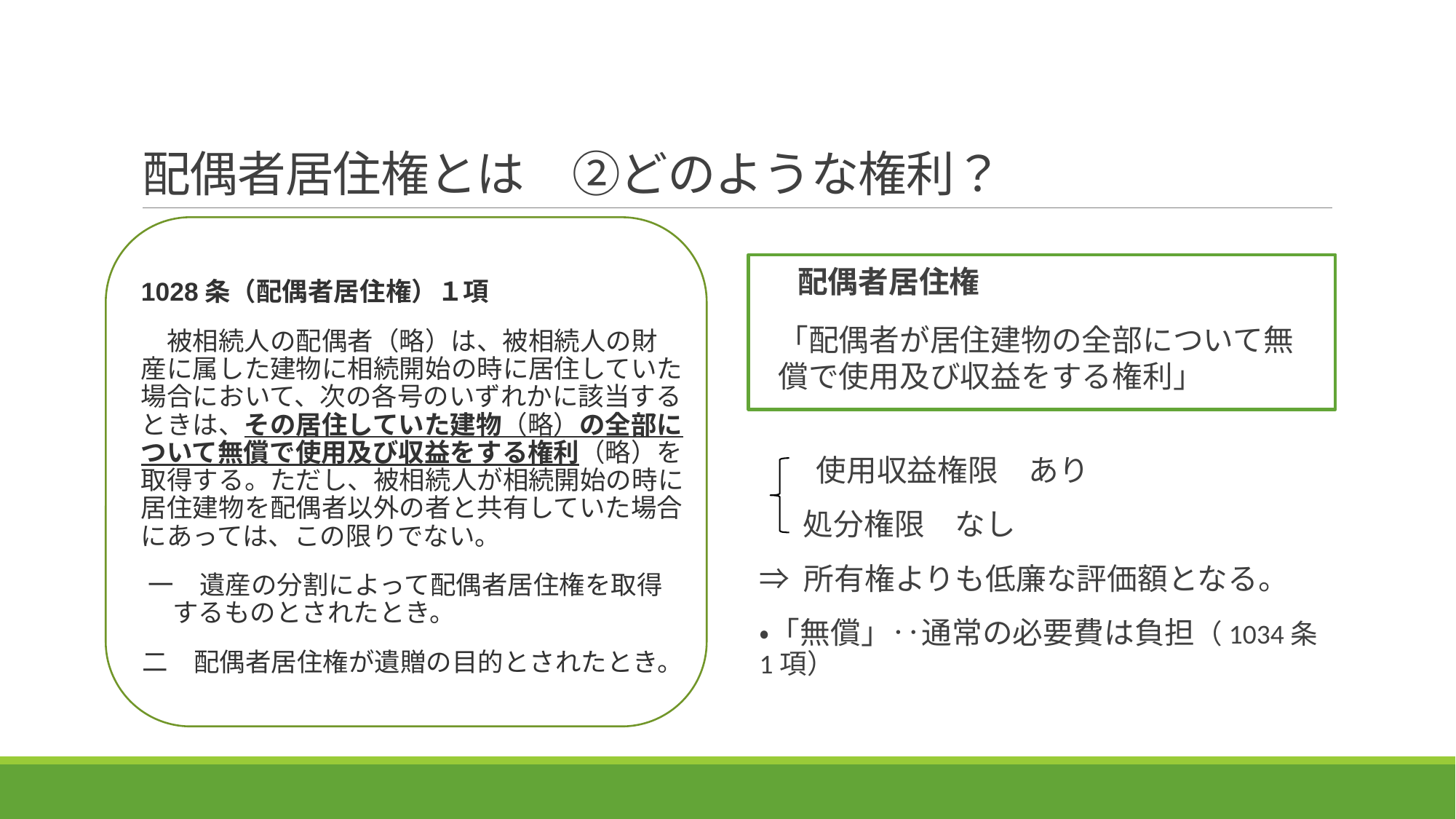

# 配偶者居住権とは　②どのような権利？

　配偶者居住権
「配偶者が居住建物の全部について無償で使用及び収益をする権利」

1028条（配偶者居住権）１項
　被相続人の配偶者（略）は、被相続人の財　産に属した建物に相続開始の時に居住していた場合において、次の各号のいずれかに該当するときは、その居住していた建物（略）の全部について無償で使用及び収益をする権利（略）を取得する。ただし、被相続人が相続開始の時に居住建物を配偶者以外の者と共有していた場合にあっては、この限りでない。
  一　遺産の分割によって配偶者居住権を取得するものとされたとき。
 二　配偶者居住権が遺贈の目的とされたとき。

　　 使用収益権限　あり
　  処分権限　なし
⇒ 所有権よりも低廉な評価額となる。
・「無償」‥通常の必要費は負担（1034条1項）